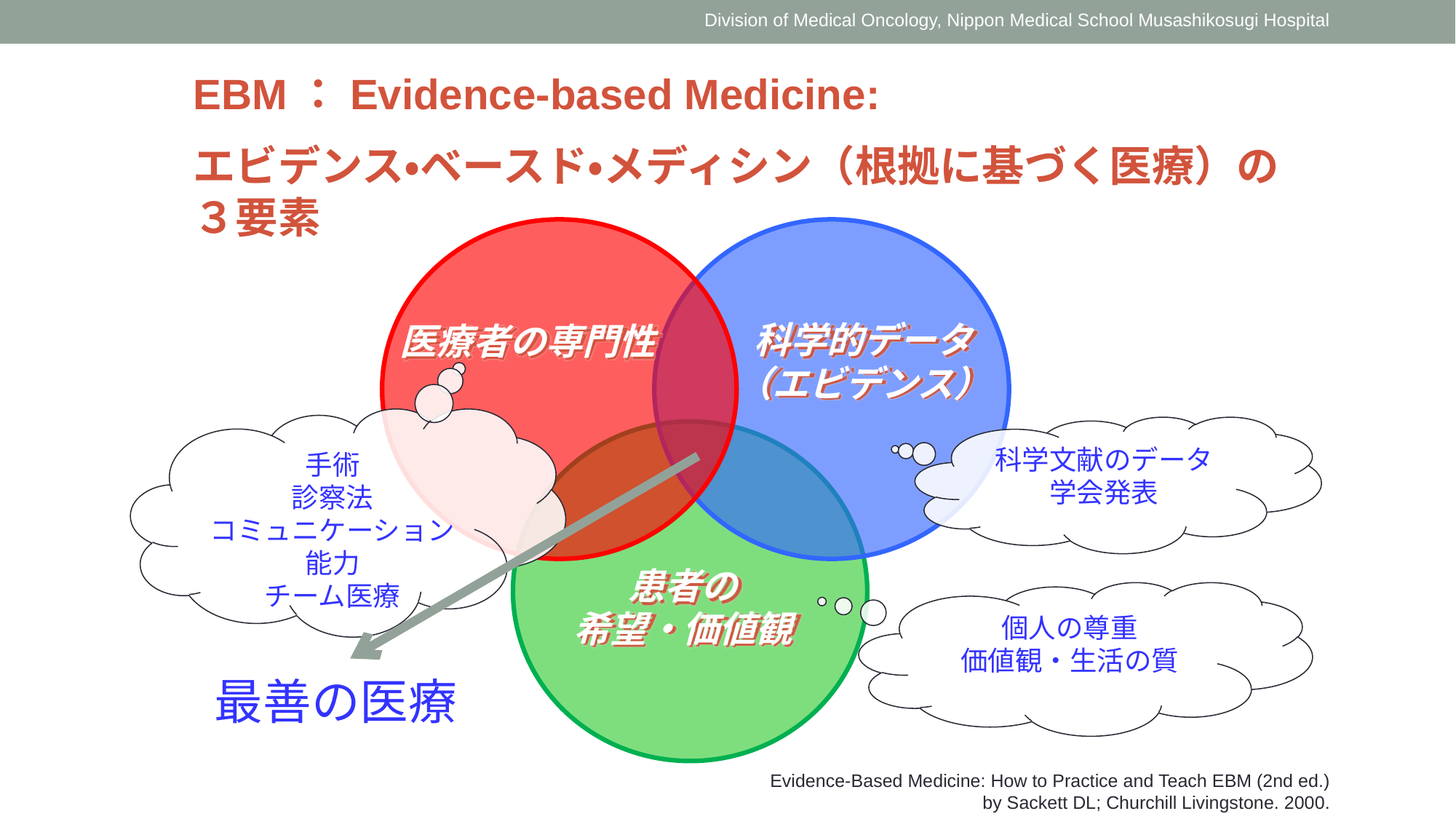

Division of Medical Oncology, Nippon Medical School Musashikosugi Hospital
EBM：Evidence-based Medicine:
エビデンス・ベースド・メディシン（根拠に基づく医療）の３要素

科学的データ
（エビデンス）
医療者の専門性

手術
診察法
コミュニケーション能力
チーム医療
科学文献のデータ
学会発表

患者の
希望・価値観
個人の尊重
価値観・生活の質

最善の医療
Evidence-Based Medicine: How to Practice and Teach EBM (2nd ed.)
by Sackett DL; Churchill Livingstone. 2000.